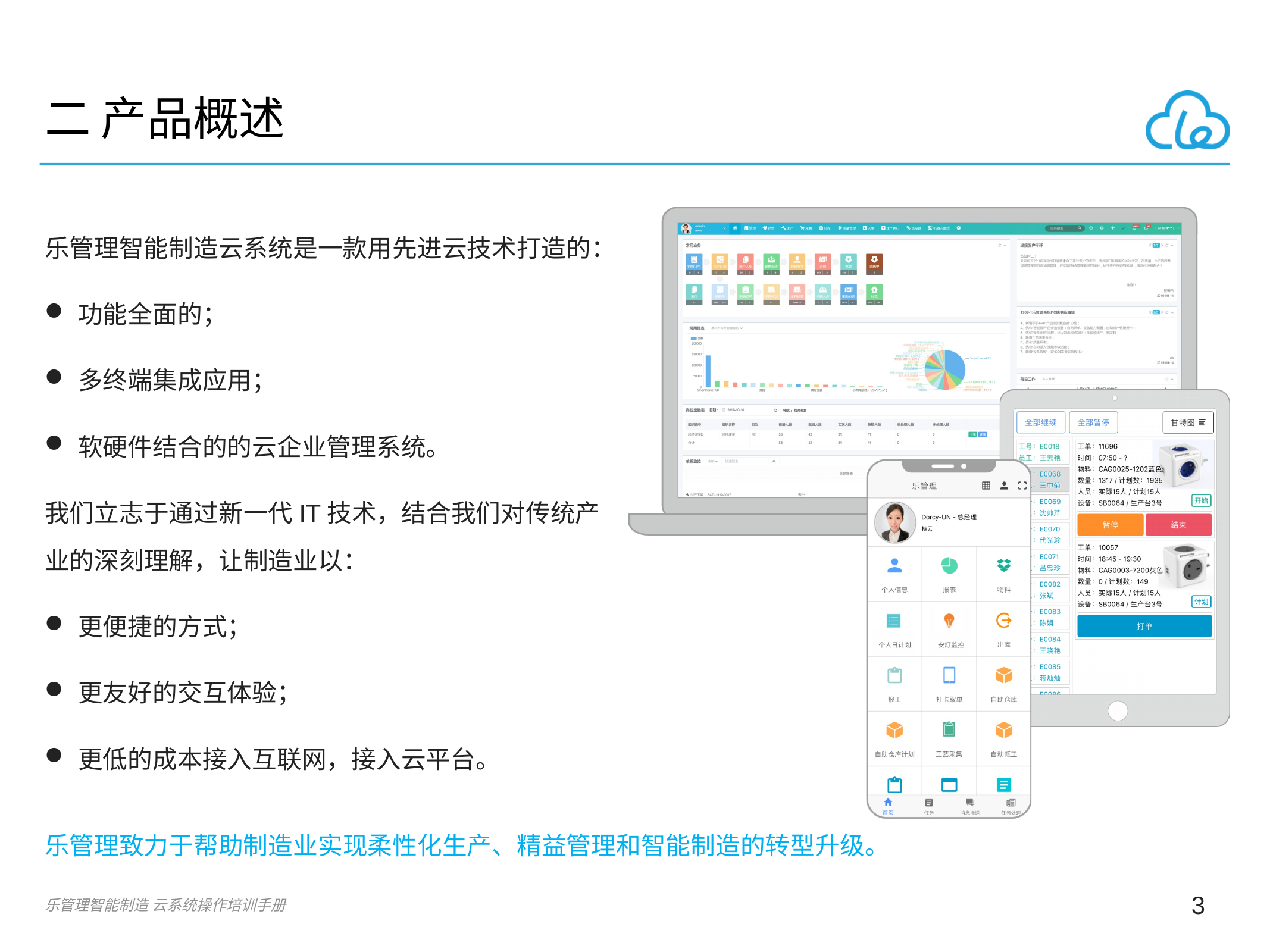

# 二 产品概述
乐管理智能制造云系统是一款用先进云技术打造的：
功能全面的；
多终端集成应用；
软硬件结合的的云企业管理系统。
我们立志于通过新一代IT技术，结合我们对传统产业的深刻理解，让制造业以：
更便捷的方式；
更友好的交互体验；
更低的成本接入互联网，接入云平台。

乐管理致力于帮助制造业实现柔性化生产、精益管理和智能制造的转型升级。
3
乐管理智能制造 云系统操作培训手册